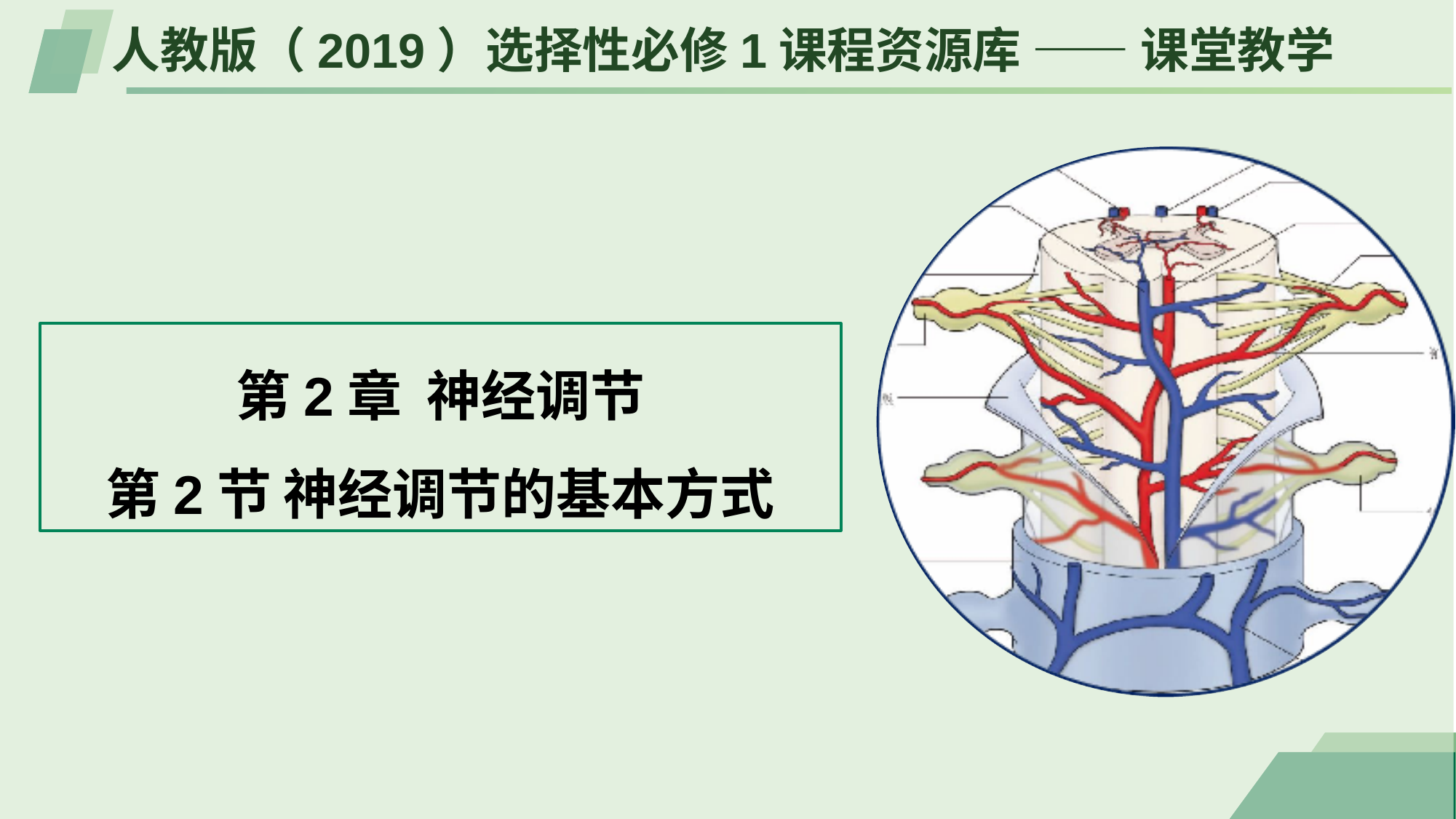

人教版（2019）选择性必修1课程资源库 —— 课堂教学

第2章  神经调节
第2节 神经调节的基本方式